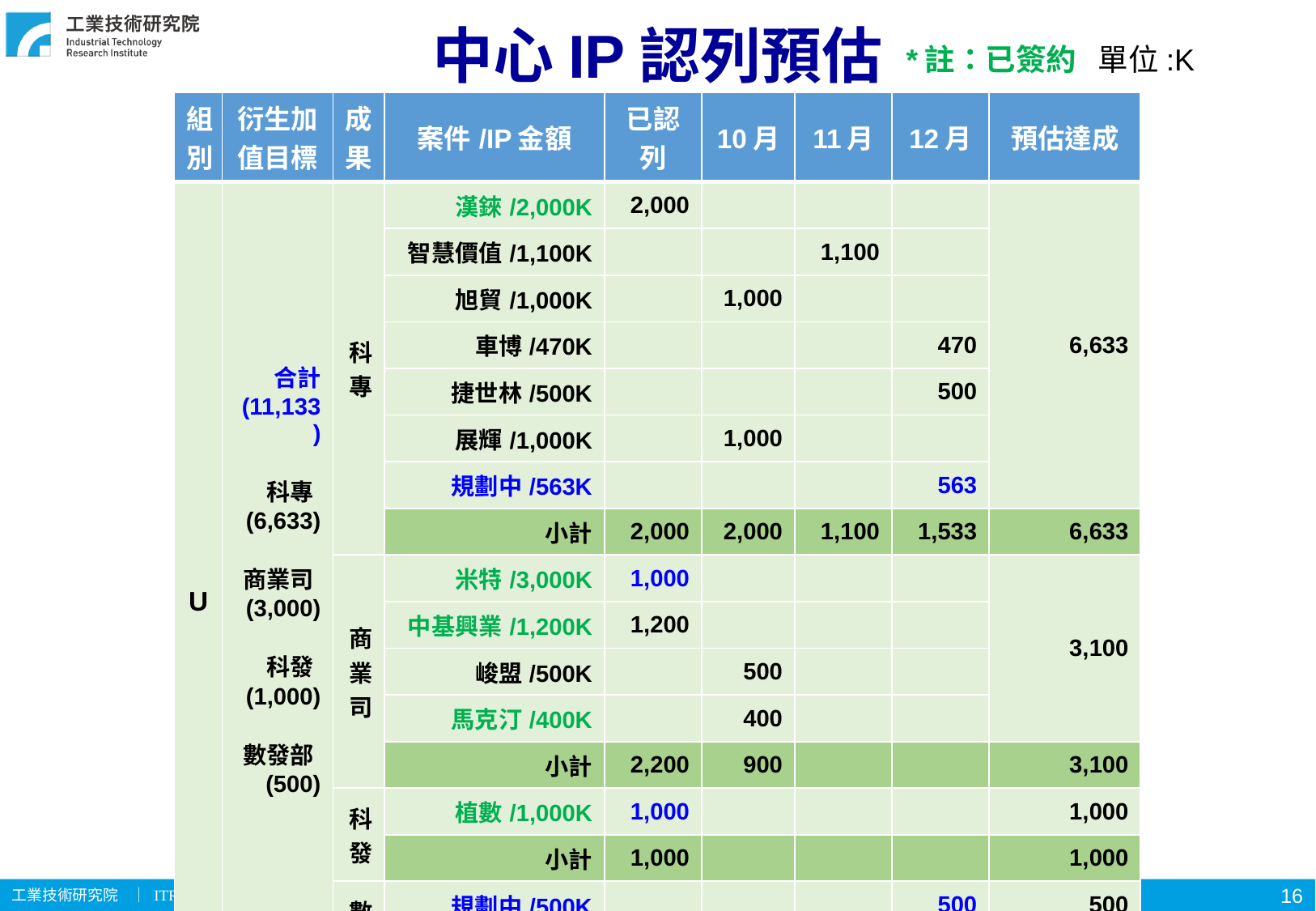

# 中心IP認列預估
*註：已簽約
單位:K
| 組別 | 衍生加值目標 | 成果 | 案件/IP金額 | 已認列 | 10月 | 11月 | 12月 | 預估達成 |
| --- | --- | --- | --- | --- | --- | --- | --- | --- |
| U | 合計 (11,133) 科專(6,633) 商業司(3,000) 科發(1,000) 數發部(500) | 科專 | 漢錸/2,000K | 2,000 |  |  |  | 6,633 |
|  |  |  | 智慧價值/1,100K |  |  | 1,100 |  |  |
|  |  |  | 旭貿/1,000K |  | 1,000 |  |  |  |
|  |  |  | 車博/470K |  |  |  | 470 |  |
|  |  |  | 捷世林/500K |  |  |  | 500 |  |
|  |  |  | 展輝/1,000K |  | 1,000 |  |  |  |
|  |  |  | 規劃中/563K |  |  |  | 563 |  |
|  |  |  | 小計 | 2,000 | 2,000 | 1,100 | 1,533 | 6,633 |
|  |  | 商業司 | 米特/3,000K | 1,000 |  |  |  | 3,100 |
|  |  |  | 中基興業/1,200K | 1,200 |  |  |  |  |
|  |  |  | 峻盟/500K |  | 500 |  |  |  |
|  |  |  | 馬克汀/400K |  | 400 |  |  |  |
|  |  |  | 小計 | 2,200 | 900 |  |  | 3,100 |
|  |  | 科發 | 植數/1,000K | 1,000 |  |  |  | 1,000 |
|  |  |  | 小計 | 1,000 |  |  |  | 1,000 |
|  |  | 數發 | 規劃中/500K |  |  |  | 500 | 500 |
|  |  |  | 小計 |  |  |  | 500 | 500 |
|  | 11,133 | U組總計 |  | 11,233 |  |  |  | 101% |